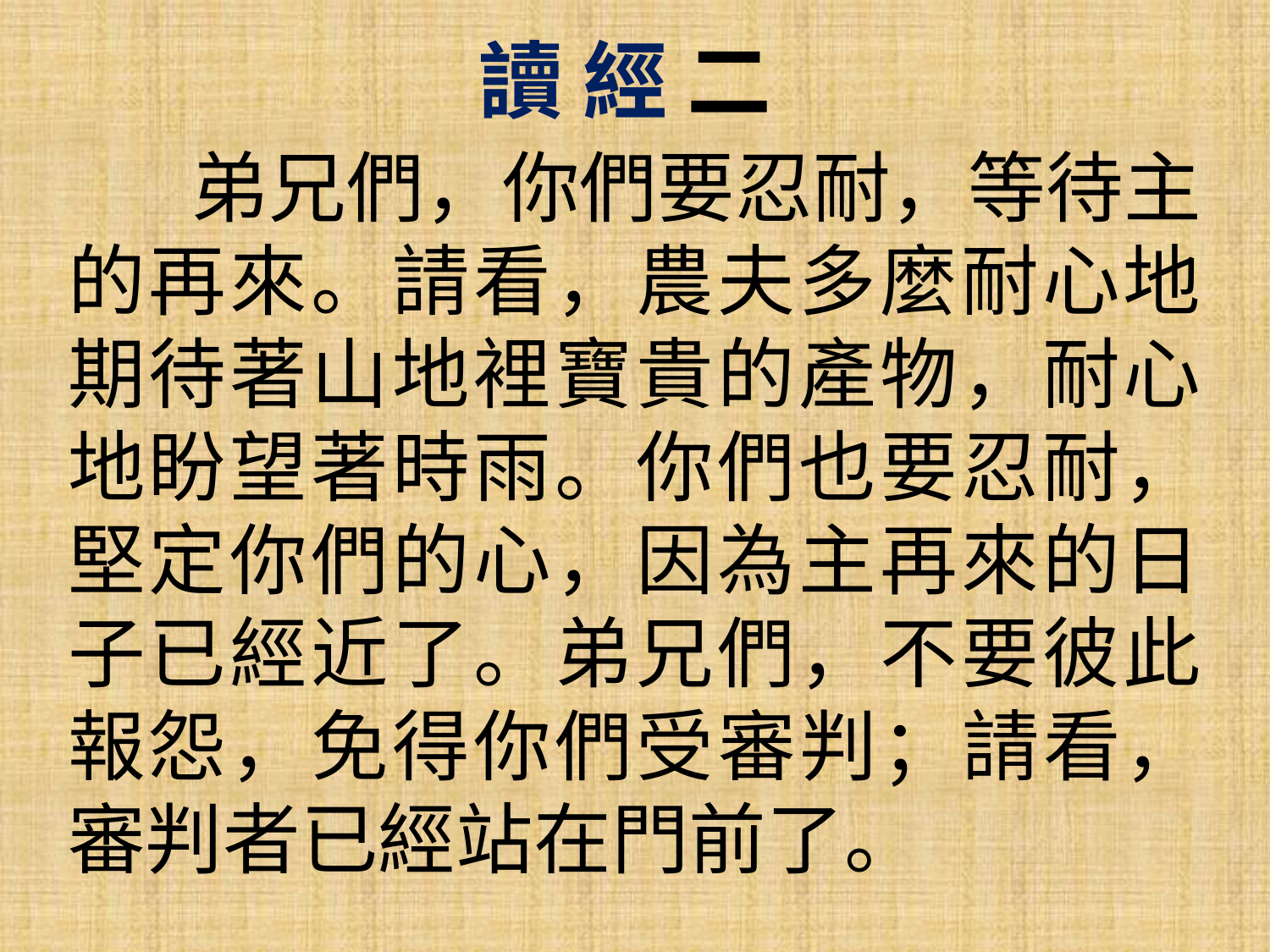

讀 經 二
      弟兄們，你們要忍耐，等待主的再來。請看，農夫多麼耐心地期待著山地裡寶貴的產物，耐心地盼望著時雨。你們也要忍耐，堅定你們的心，因為主再來的日子已經近了。弟兄們，不要彼此報怨，免得你們受審判；請看，審判者已經站在門前了。